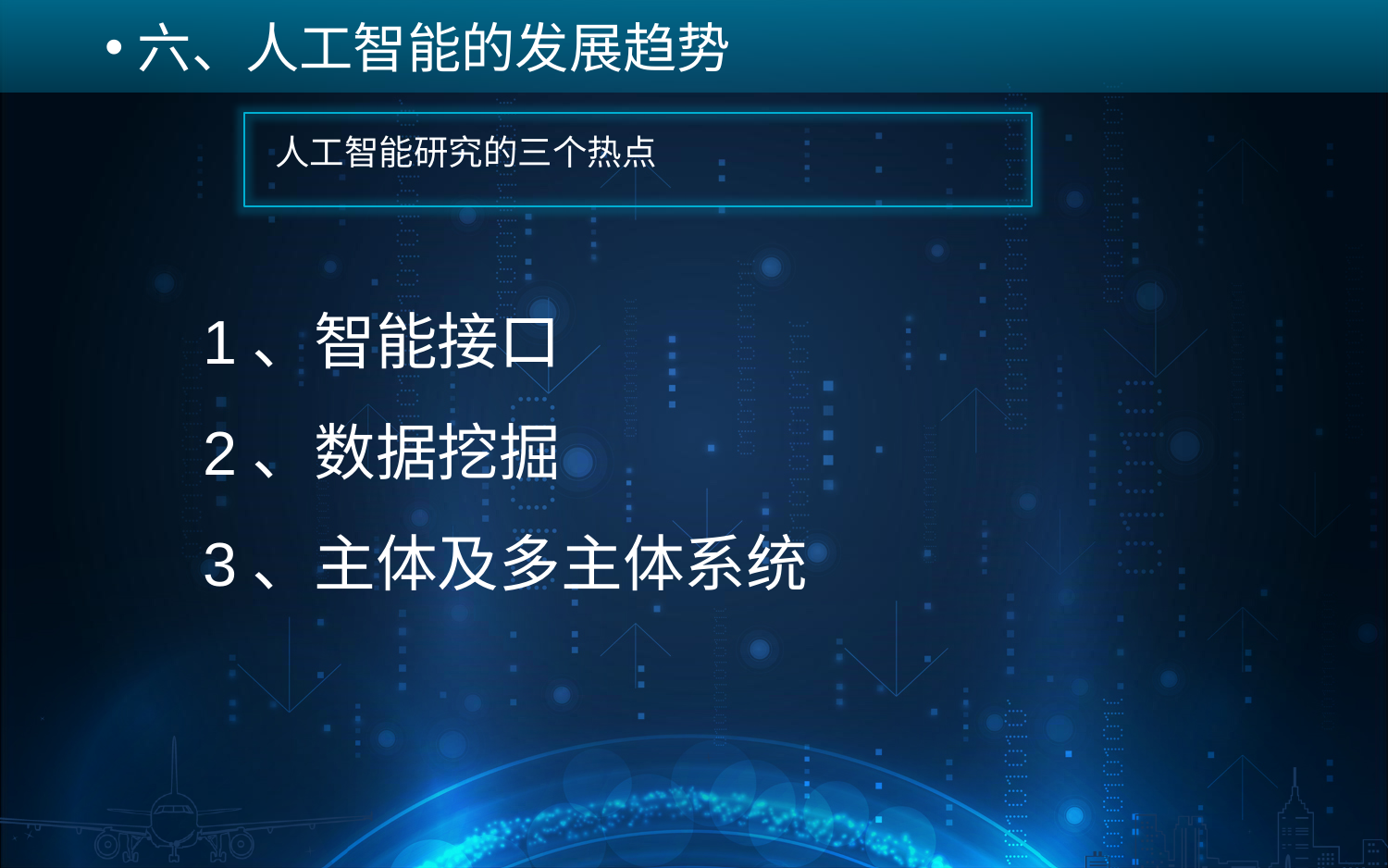

六、人工智能的发展趋势

1.

人工智能研究的三个热点

1、智能接口
2、数据挖掘
3、主体及多主体系统